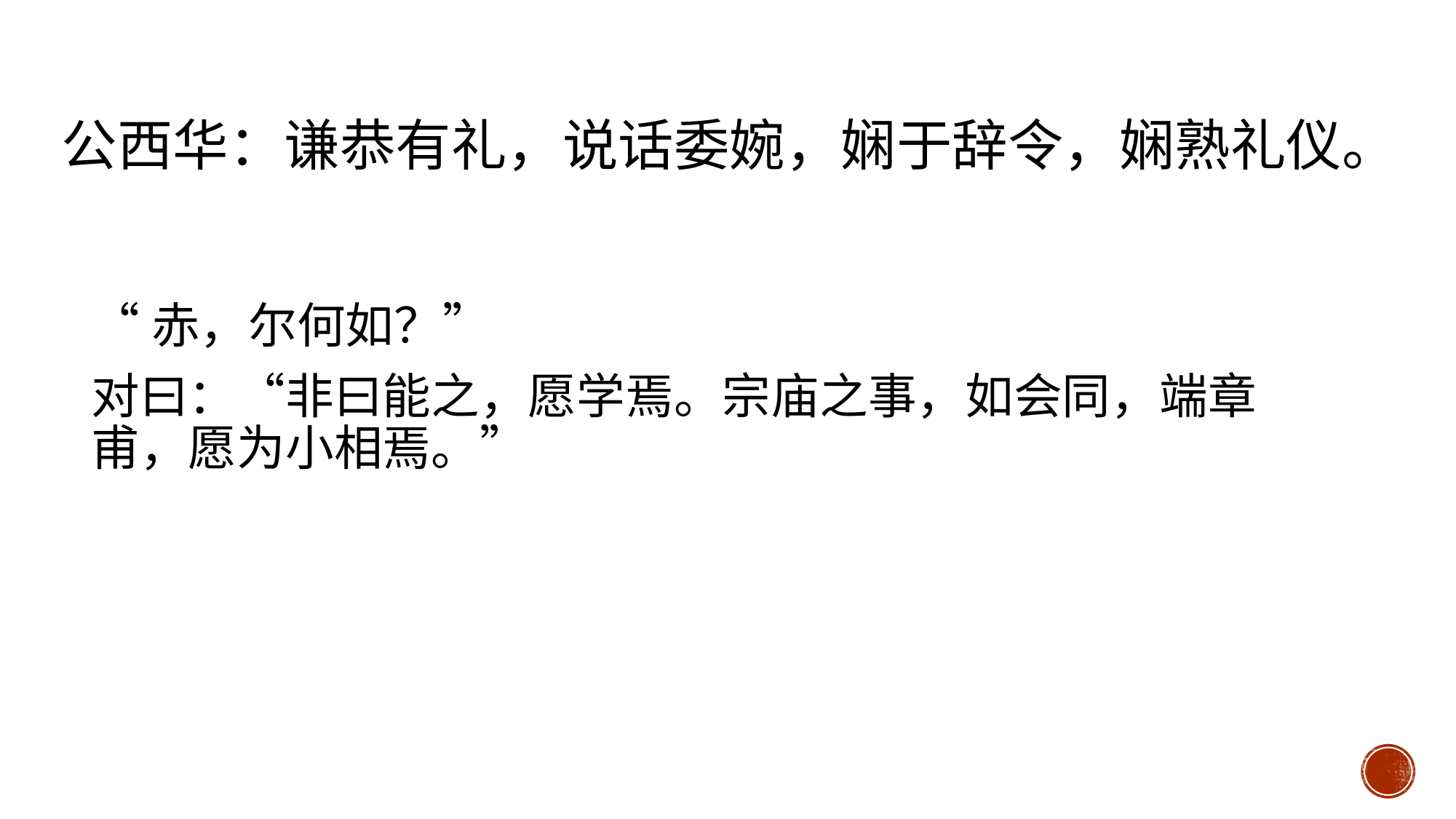

# 公西华：谦恭有礼，说话委婉，娴于辞令，娴熟礼仪。
“赤，尔何如？”
对曰：“非曰能之，愿学焉。宗庙之事，如会同，端章甫，愿为小相焉。”